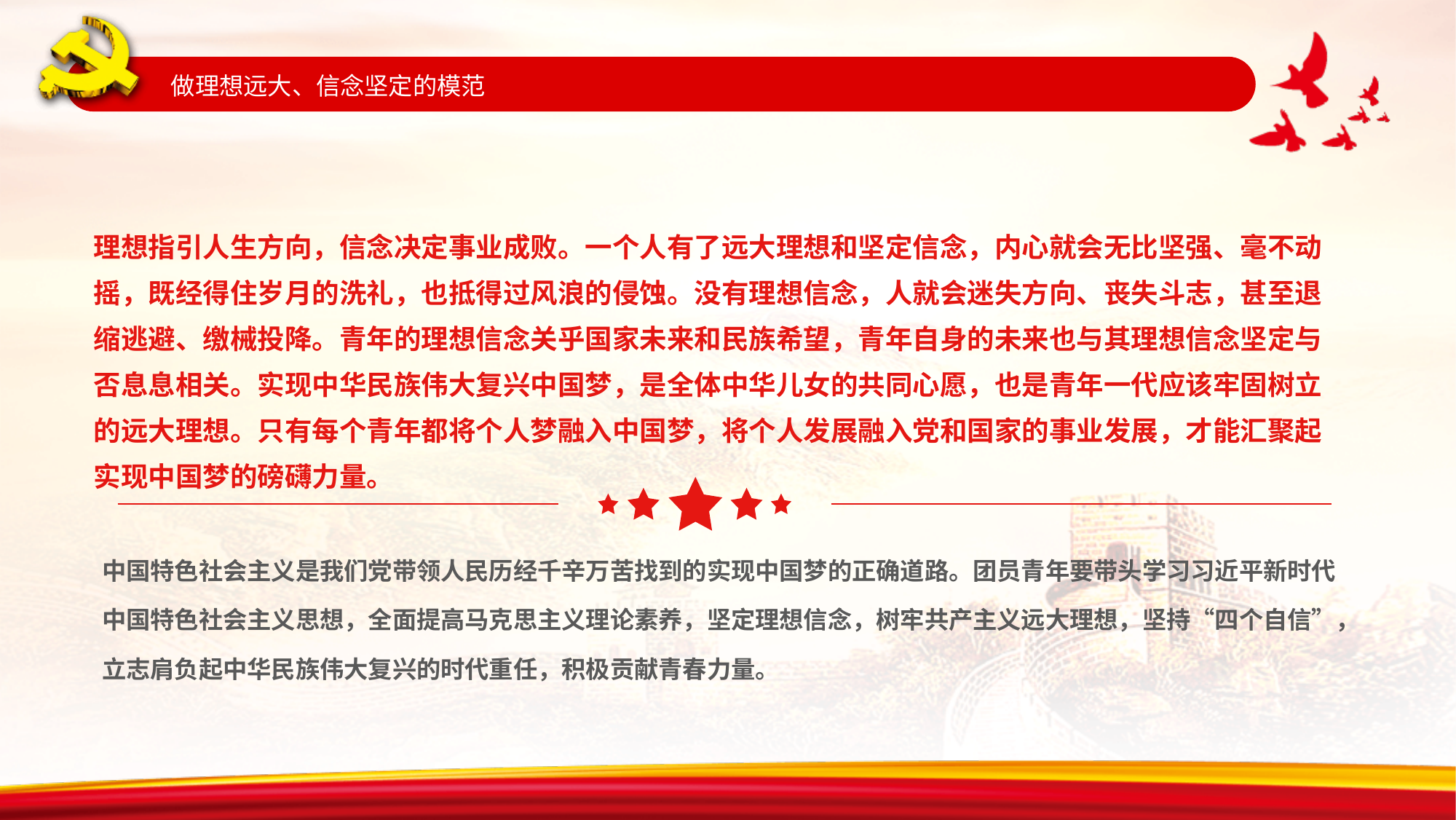

做理想远大、信念坚定的模范
理想指引人生方向，信念决定事业成败。一个人有了远大理想和坚定信念，内心就会无比坚强、毫不动摇，既经得住岁月的洗礼，也抵得过风浪的侵蚀。没有理想信念，人就会迷失方向、丧失斗志，甚至退缩逃避、缴械投降。青年的理想信念关乎国家未来和民族希望，青年自身的未来也与其理想信念坚定与否息息相关。实现中华民族伟大复兴中国梦，是全体中华儿女的共同心愿，也是青年一代应该牢固树立的远大理想。只有每个青年都将个人梦融入中国梦，将个人发展融入党和国家的事业发展，才能汇聚起实现中国梦的磅礴力量。

中国特色社会主义是我们党带领人民历经千辛万苦找到的实现中国梦的正确道路。团员青年要带头学习习近平新时代中国特色社会主义思想，全面提高马克思主义理论素养，坚定理想信念，树牢共产主义远大理想，坚持“四个自信”，立志肩负起中华民族伟大复兴的时代重任，积极贡献青春力量。